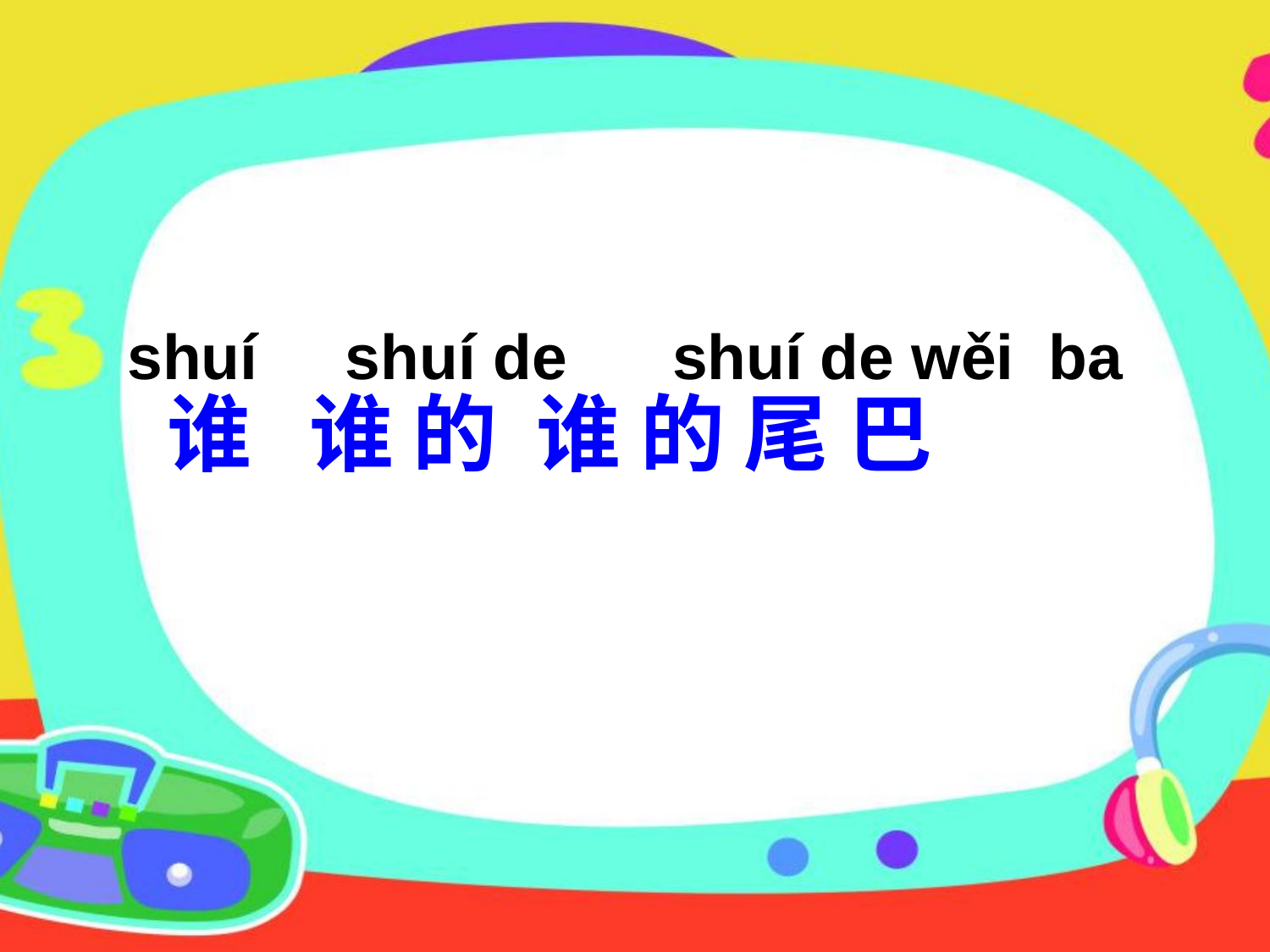

shuí     shuí de      shuí de wěi  ba
 谁   谁 的  谁 的 尾 巴